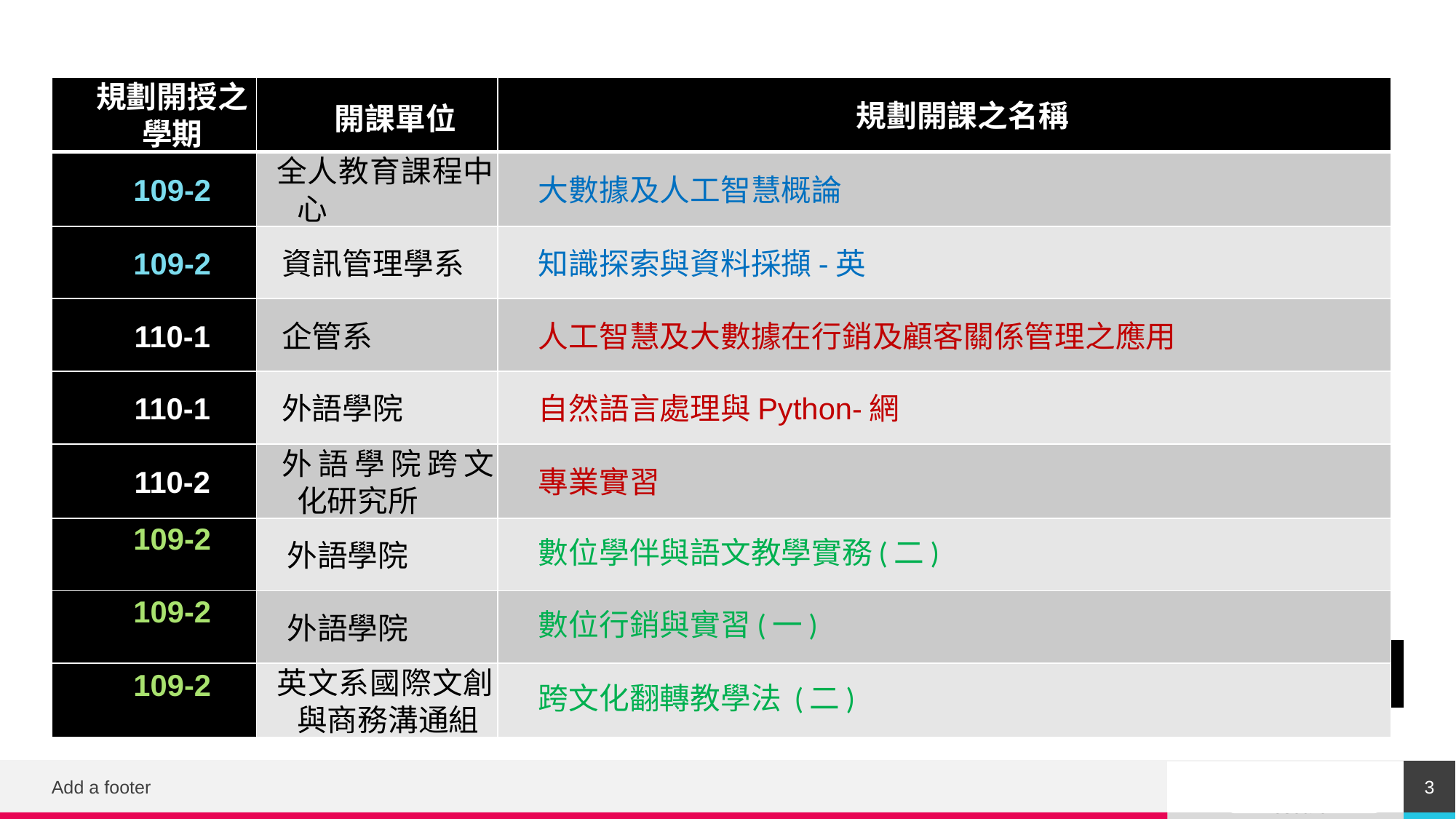

#
| 規劃開授之學期 | 開課單位 | 規劃開課之名稱 |
| --- | --- | --- |
| 109-2 | 全人教育課程中心 | 大數據及人工智慧概論 |
| 109-2 | 資訊管理學系 | 知識探索與資料採擷-英 |
| 110-1 | 企管系 | 人工智慧及大數據在行銷及顧客關係管理之應用 |
| 110-1 | 外語學院 | 自然語言處理與Python-網 |
| 110-2 | 外語學院跨文化研究所 | 專業實習 |
| 109-2 | 外語學院 | 數位學伴與語文教學實務(二) |
| 109-2 | 外語學院 | 數位行銷與實習(一) |
| 109-2 | 英文系國際文創與商務溝通組 | 跨文化翻轉教學法 (二) |

3
Add a footer